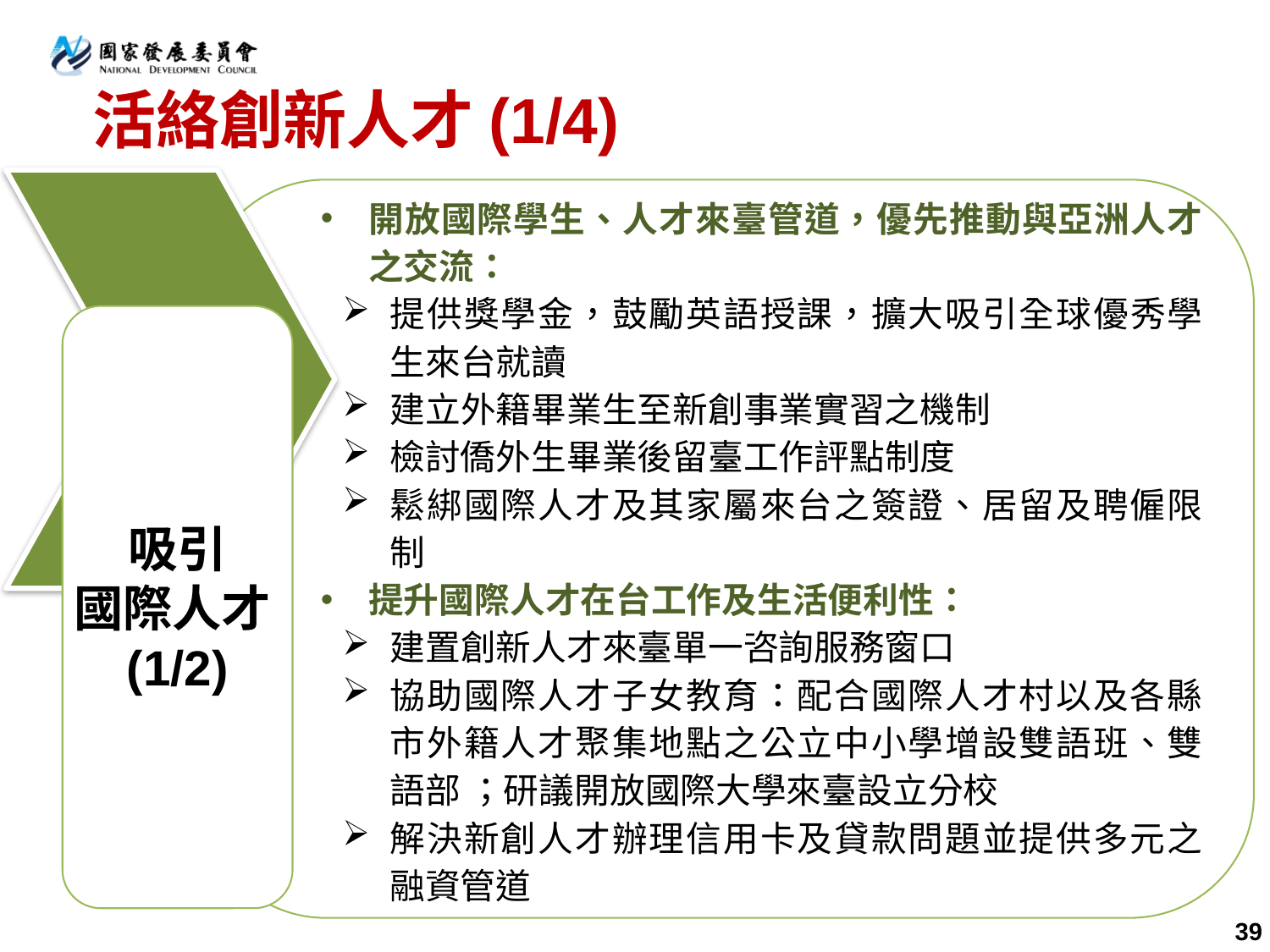

# 活絡創新人才(1/4)

吸引
國際人才(1/2)
開放國際學生、人才來臺管道，優先推動與亞洲人才之交流：
提供獎學金，鼓勵英語授課，擴大吸引全球優秀學生來台就讀
建立外籍畢業生至新創事業實習之機制
檢討僑外生畢業後留臺工作評點制度
鬆綁國際人才及其家屬來台之簽證、居留及聘僱限制
提升國際人才在台工作及生活便利性：
建置創新人才來臺單一咨詢服務窗口
協助國際人才子女教育：配合國際人才村以及各縣市外籍人才聚集地點之公立中小學增設雙語班、雙語部 ；研議開放國際大學來臺設立分校
解決新創人才辦理信用卡及貸款問題並提供多元之融資管道
39